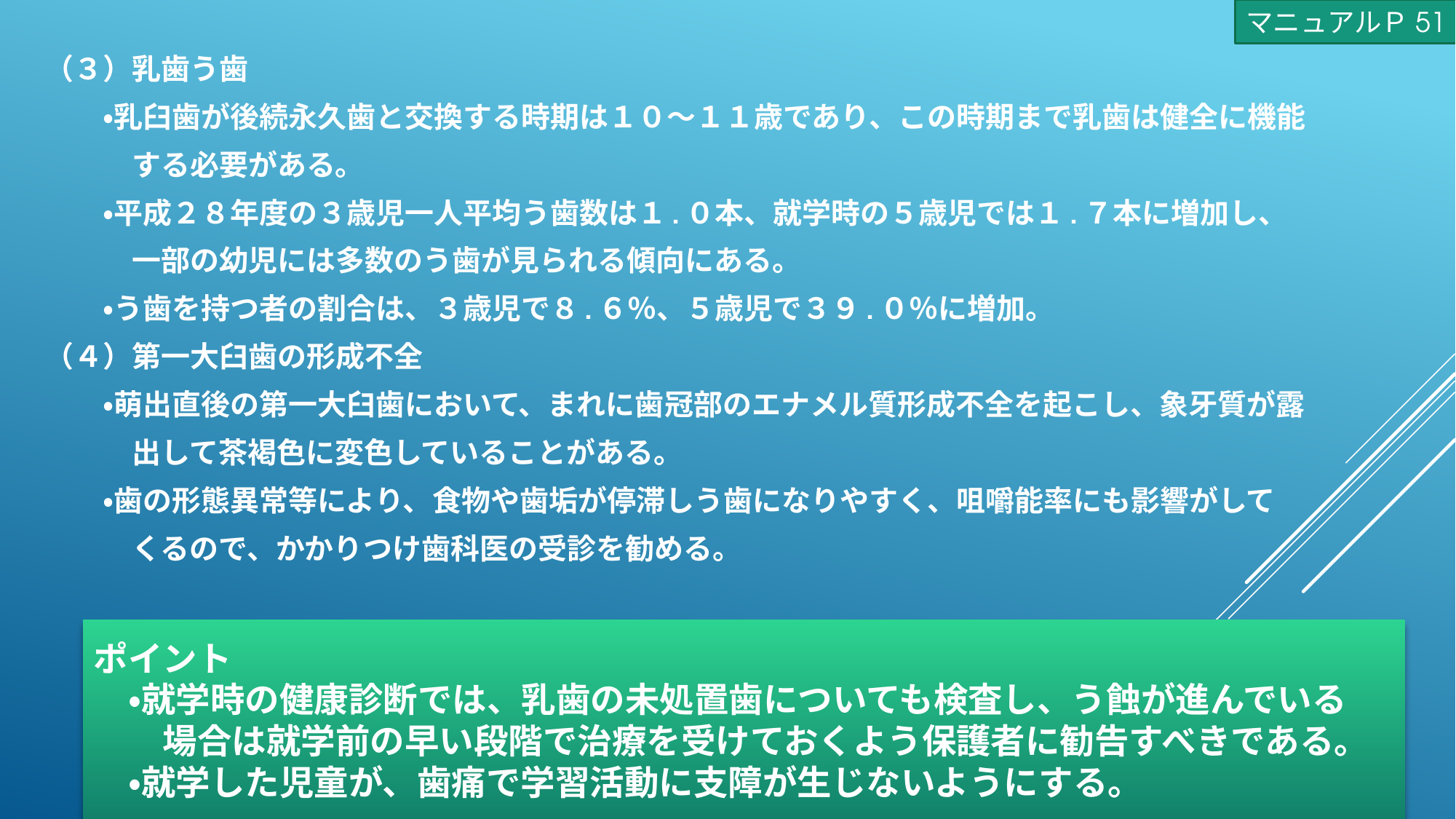

マニュアルＰ51
（３）乳歯う歯
　　・乳臼歯が後続永久歯と交換する時期は１０～１１歳であり、この時期まで乳歯は健全に機能
　　　する必要がある。
　　・平成２８年度の３歳児一人平均う歯数は１.０本、就学時の５歳児では１.７本に増加し、
　　　一部の幼児には多数のう歯が見られる傾向にある。
　　・う歯を持つ者の割合は、３歳児で８.６％、５歳児で３９.０％に増加。
（４）第一大臼歯の形成不全
　　・萌出直後の第一大臼歯において、まれに歯冠部のエナメル質形成不全を起こし、象牙質が露
　　　出して茶褐色に変色していることがある。
　　・歯の形態異常等により、食物や歯垢が停滞しう歯になりやすく、咀嚼能率にも影響がして
　　　くるので、かかりつけ歯科医の受診を勧める。

# ポイント 　・就学時の健康診断では、乳歯の未処置歯についても検査し、う蝕が進んでいる　 　　場合は就学前の早い段階で治療を受けておくよう保護者に勧告すべきである。 　・就学した児童が、歯痛で学習活動に支障が生じないようにする。